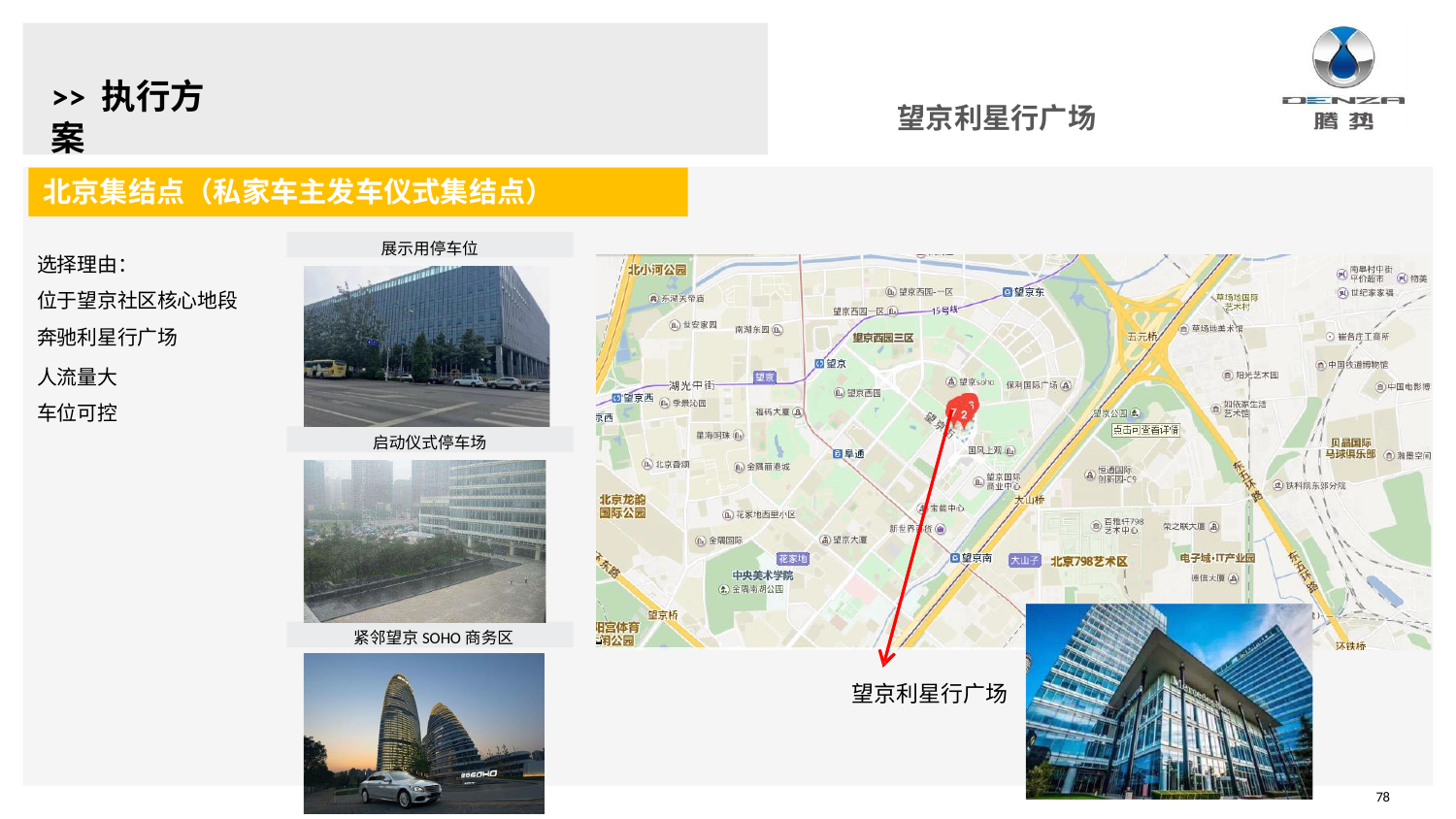

# >> 执行方案
望京利星行广场

北京集结点（私家车主发车仪式集结点）
展示用停车位
选择理由：
位于望京社区核心地段 奔驰利星行广场
人流量大 车位可控

启动仪式停车场

紧邻望京SOHO商务区

望京利星行广场
78